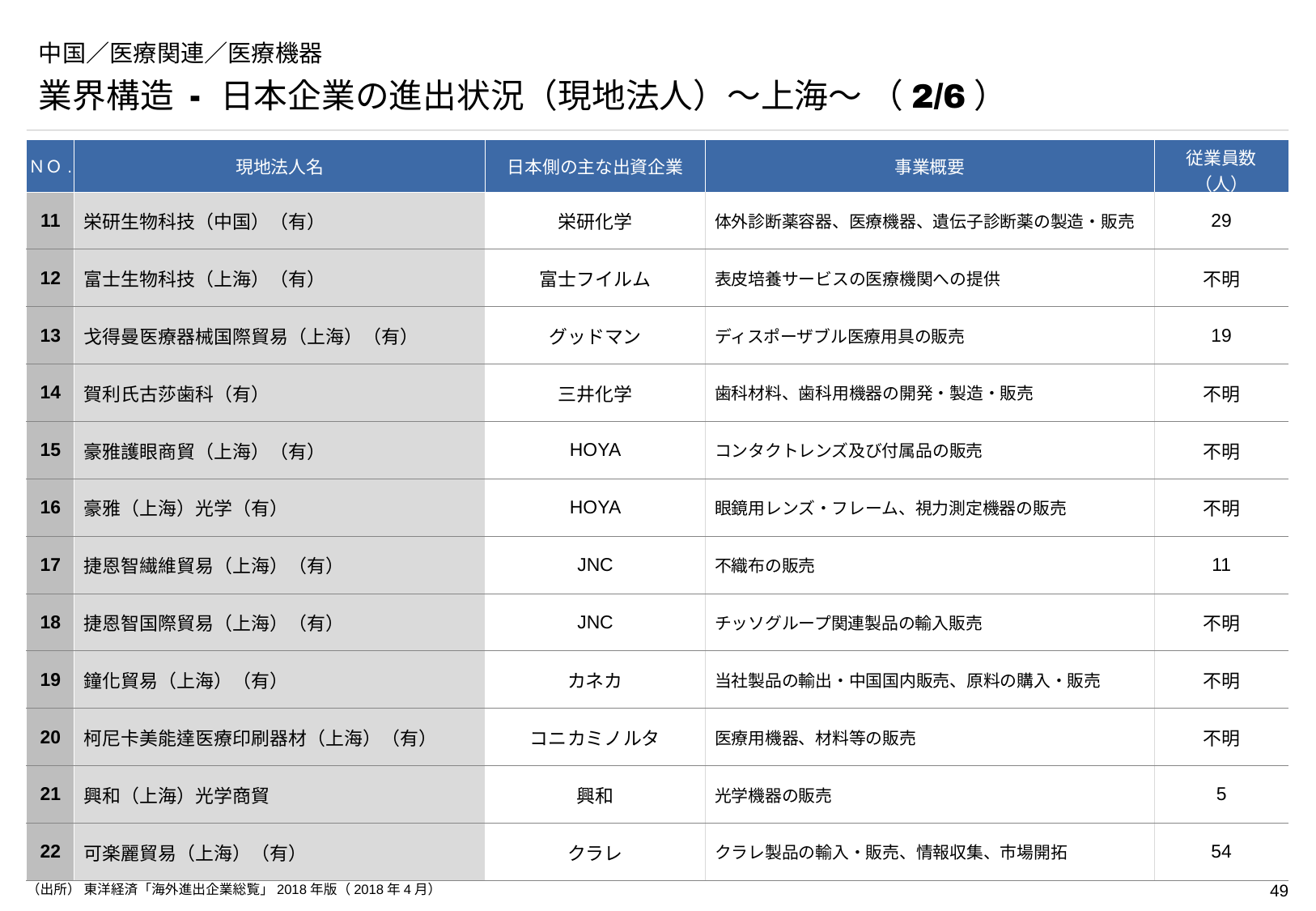

# 中国／医療関連／医療機器
業界構造 - 日本企業の進出状況（現地法人）～上海～ （2/6）
| ＮＯ. | 現地法人名 | 日本側の主な出資企業 | 事業概要 | 従業員数（人） |
| --- | --- | --- | --- | --- |
| 11 | 栄研生物科技（中国）（有） | 栄研化学 | 体外診断薬容器、医療機器、遺伝子診断薬の製造・販売 | 29 |
| 12 | 富士生物科技（上海）（有） | 富士フイルム | 表皮培養サービスの医療機関への提供 | 不明 |
| 13 | 戈得曼医療器械国際貿易（上海）（有） | グッドマン | ディスポーザブル医療用具の販売 | 19 |
| 14 | 賀利氏古莎歯科（有） | 三井化学 | 歯科材料、歯科用機器の開発・製造・販売 | 不明 |
| 15 | 豪雅護眼商貿（上海）（有） | HOYA | コンタクトレンズ及び付属品の販売 | 不明 |
| 16 | 豪雅（上海）光学（有） | HOYA | 眼鏡用レンズ・フレーム、視力測定機器の販売 | 不明 |
| 17 | 捷恩智繊維貿易（上海）（有） | JNC | 不織布の販売 | 11 |
| 18 | 捷恩智国際貿易（上海）（有） | JNC | チッソグループ関連製品の輸入販売 | 不明 |
| 19 | 鐘化貿易（上海）（有） | カネカ | 当社製品の輸出・中国国内販売、原料の購入・販売 | 不明 |
| 20 | 柯尼卡美能達医療印刷器材（上海）（有） | コニカミノルタ | 医療用機器、材料等の販売 | 不明 |
| 21 | 興和（上海）光学商貿 | 興和 | 光学機器の販売 | 5 |
| 22 | 可楽麗貿易（上海）（有） | クラレ | クラレ製品の輸入・販売、情報収集、市場開拓 | 54 |
（出所） 東洋経済「海外進出企業総覧」2018年版（2018年4月）